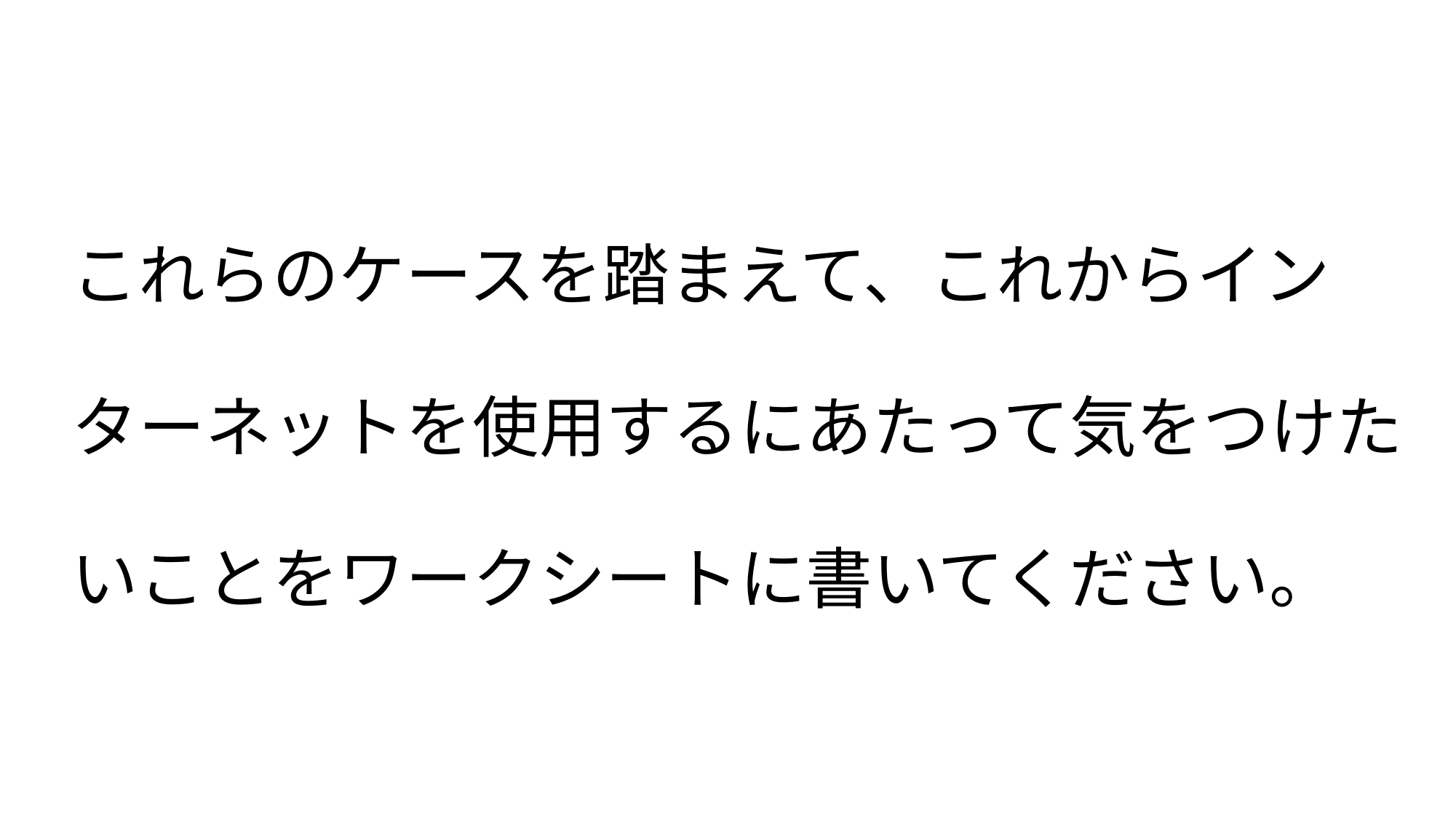

これらのケースを踏まえて、これからインターネットを使用するにあたって気をつけたいことをワークシートに書いてください。